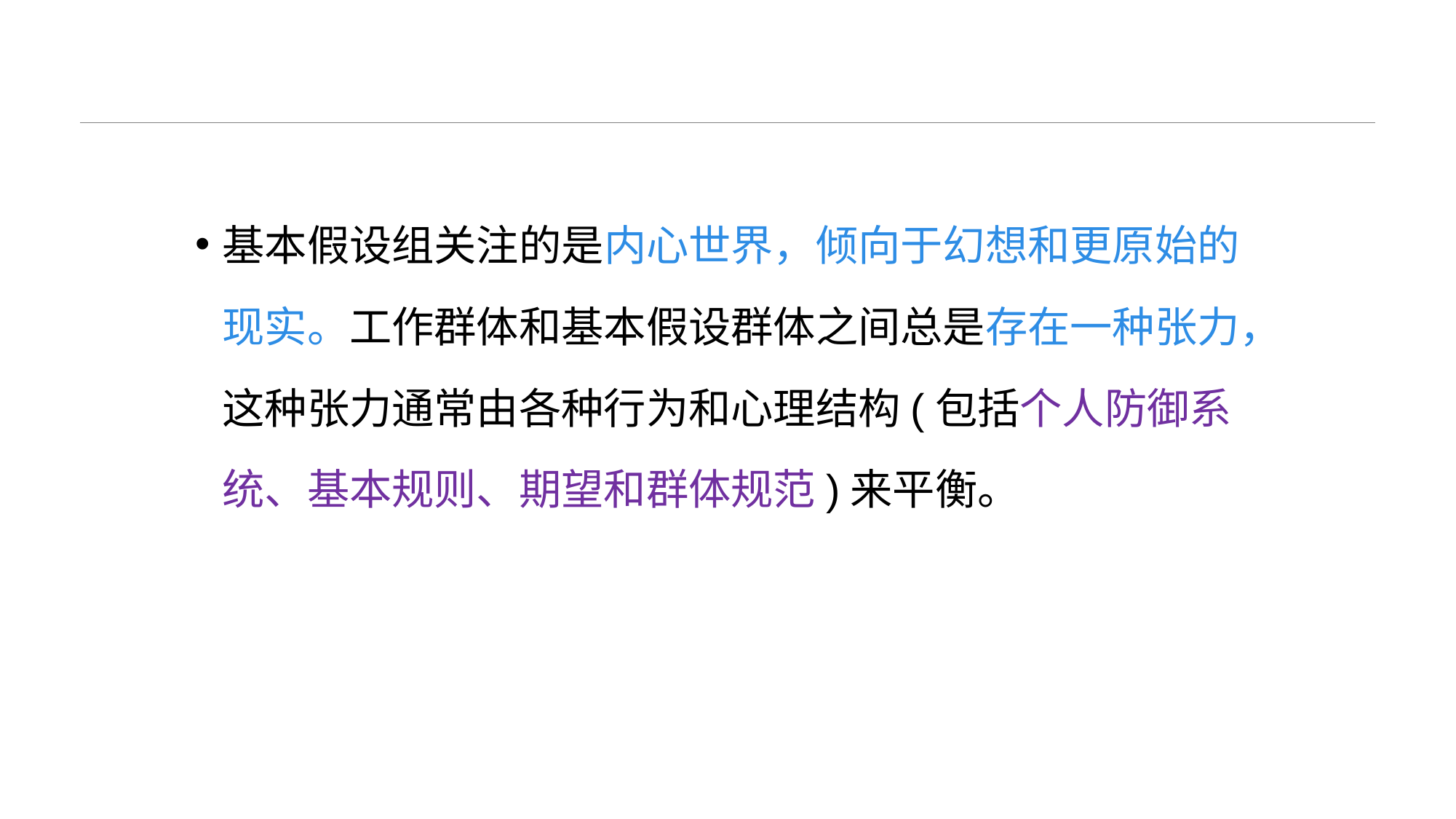

#
基本假设组关注的是内心世界，倾向于幻想和更原始的现实。工作群体和基本假设群体之间总是存在一种张力，这种张力通常由各种行为和心理结构(包括个人防御系统、基本规则、期望和群体规范)来平衡。

9